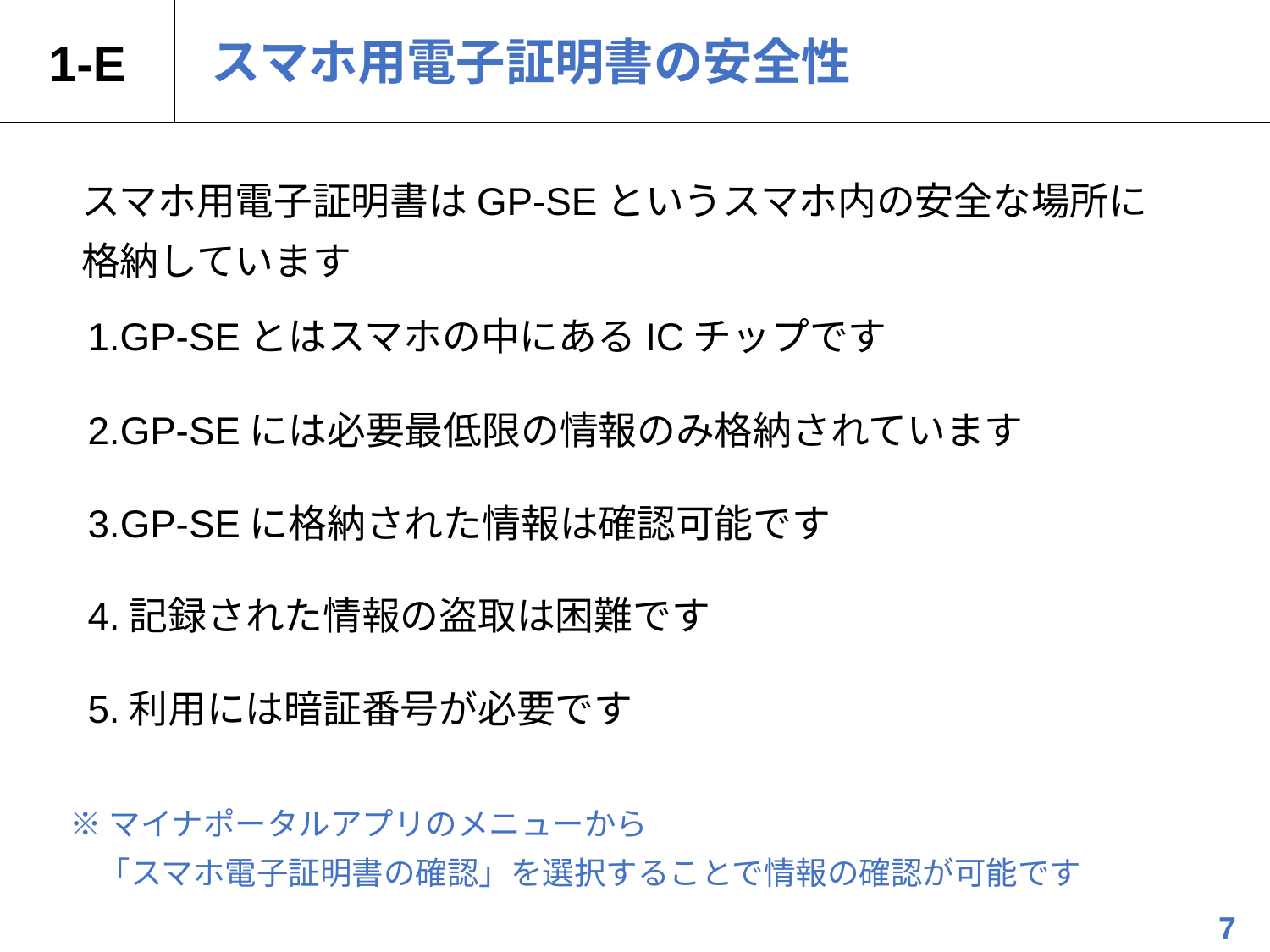

# 1-E
スマホ用電子証明書の安全性
スマホ用電子証明書はGP-SEというスマホ内の安全な場所に
格納しています
1.GP-SEとはスマホの中にあるICチップです

2.GP-SEには必要最低限の情報のみ格納されています

3.GP-SEに格納された情報は確認可能です

4.記録された情報の盗取は困難です

5.利用には暗証番号が必要です
※マイナポータルアプリのメニューから
   「スマホ電子証明書の確認」を選択することで情報の確認が可能です
7